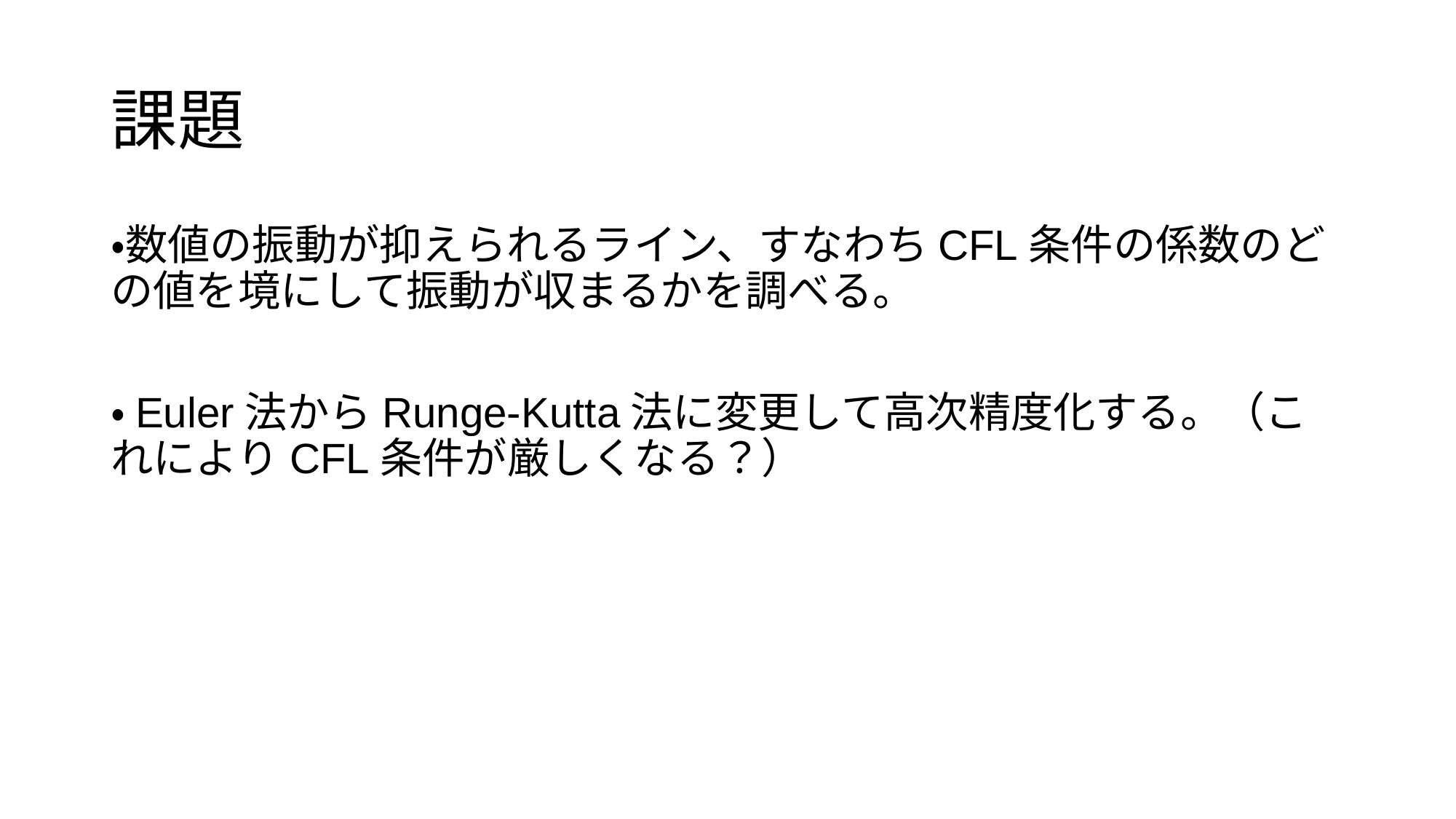

# 課題
・数値の振動が抑えられるライン、すなわちCFL条件の係数のどの値を境にして振動が収まるかを調べる。

・Euler法からRunge-Kutta法に変更して高次精度化する。（これによりCFL条件が厳しくなる？）